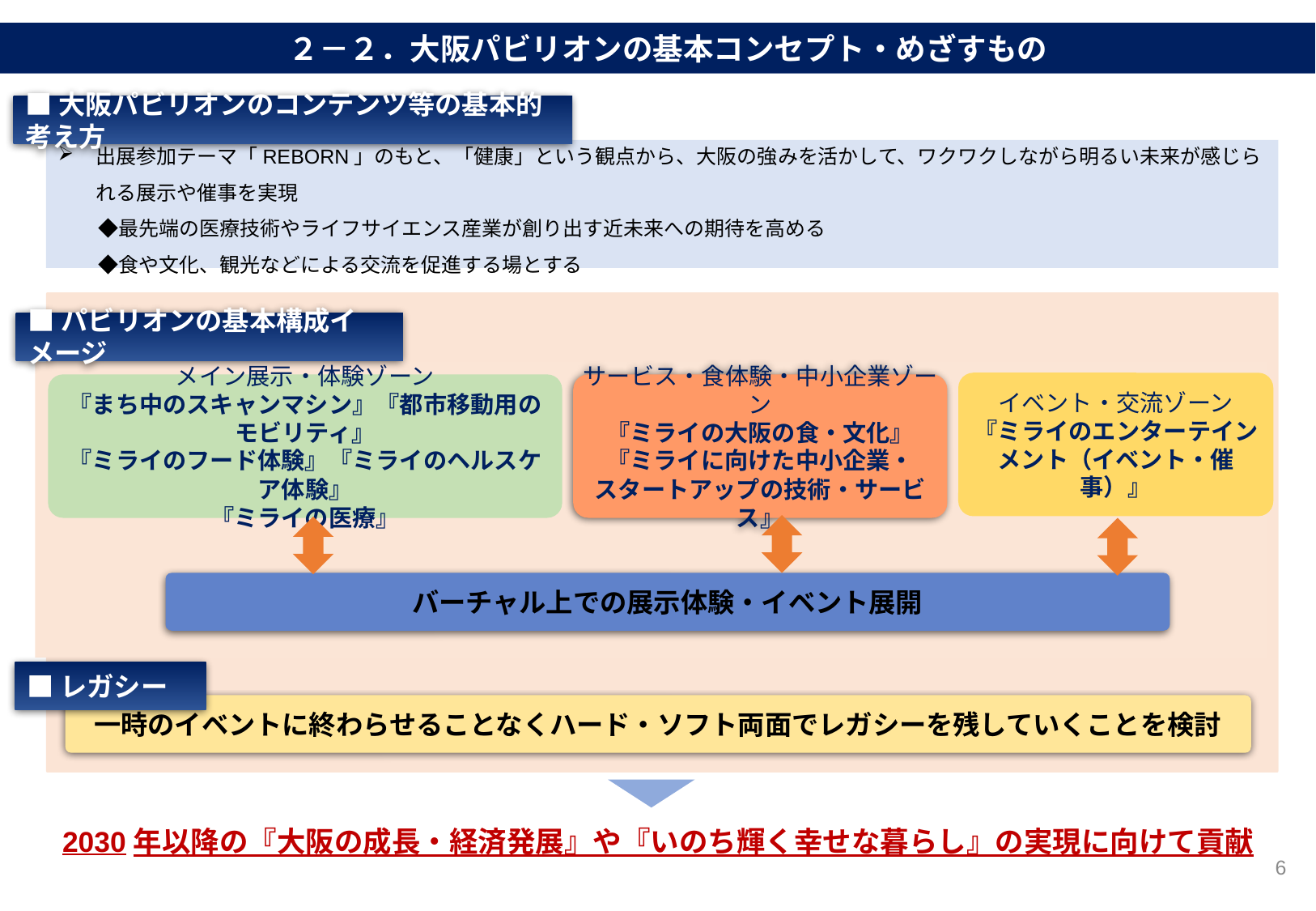

２－２．大阪パビリオンの基本コンセプト・めざすもの
■大阪パビリオンのコンテンツ等の基本的考え方
出展参加テーマ「REBORN」のもと、「健康」という観点から、大阪の強みを活かして、ワクワクしながら明るい未来が感じられる展示や催事を実現
　　◆最先端の医療技術やライフサイエンス産業が創り出す近未来への期待を高める
　　◆食や文化、観光などによる交流を促進する場とする

■パビリオンの基本構成イメージ

イベント・交流ゾーン
『ミライのエンターテインメント（イベント・催事）』
メイン展示・体験ゾーン
『まち中のスキャンマシン』『都市移動用のモビリティ』
『ミライのフード体験』『ミライのヘルスケア体験』
『ミライの医療』
サービス・食体験・中小企業ゾーン
『ミライの大阪の食・文化』
『ミライに向けた中小企業・
スタートアップの技術・サービス』

バーチャル上での展示体験・イベント展開
■レガシー
一時のイベントに終わらせることなくハード・ソフト両面でレガシーを残していくことを検討

2030年以降の『大阪の成長・経済発展』や『いのち輝く幸せな暮らし』の実現に向けて貢献
6